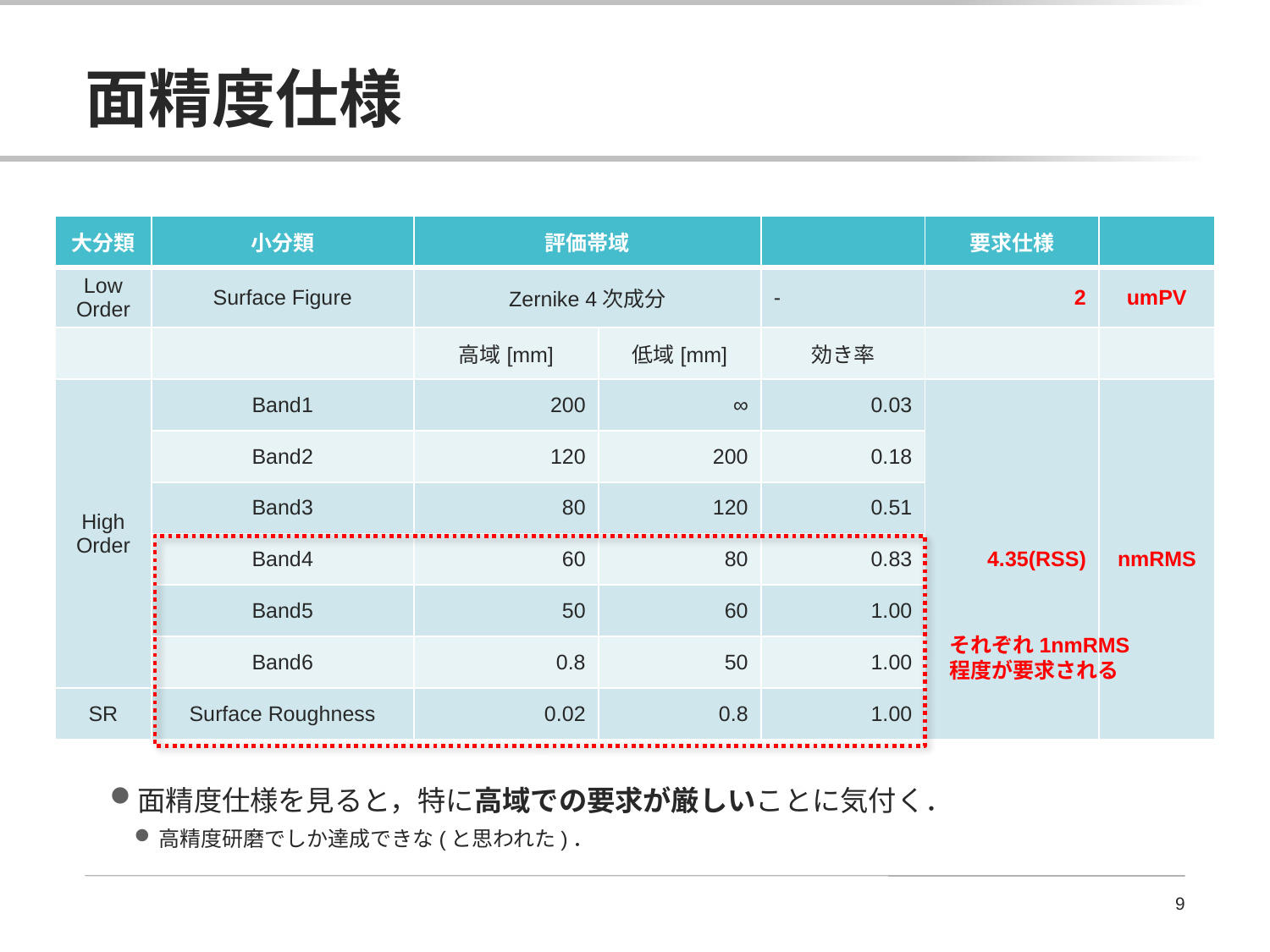

# 面精度仕様
| 大分類 | 小分類 | 評価帯域 |  |  | 要求仕様 |  |
| --- | --- | --- | --- | --- | --- | --- |
| Low Order | Surface Figure | Zernike 4次成分 |  | - | 2 | umPV |
|  |  | 高域[mm] | 低域[mm] | 効き率 |  |  |
| High Order | Band1 | 200 | ∞ | 0.03 | 4.35(RSS) | nmRMS |
|  | Band2 | 120 | 200 | 0.18 |  |  |
|  | Band3 | 80 | 120 | 0.51 |  |  |
|  | Band4 | 60 | 80 | 0.83 |  |  |
|  | Band5 | 50 | 60 | 1.00 |  |  |
|  | Band6 | 0.8 | 50 | 1.00 |  |  |
| SR | Surface Roughness | 0.02 | 0.8 | 1.00 |  |  |

それぞれ1nmRMS
程度が要求される
面精度仕様を見ると，特に高域での要求が厳しいことに気付く．
高精度研磨でしか達成できな(と思われた)．
9